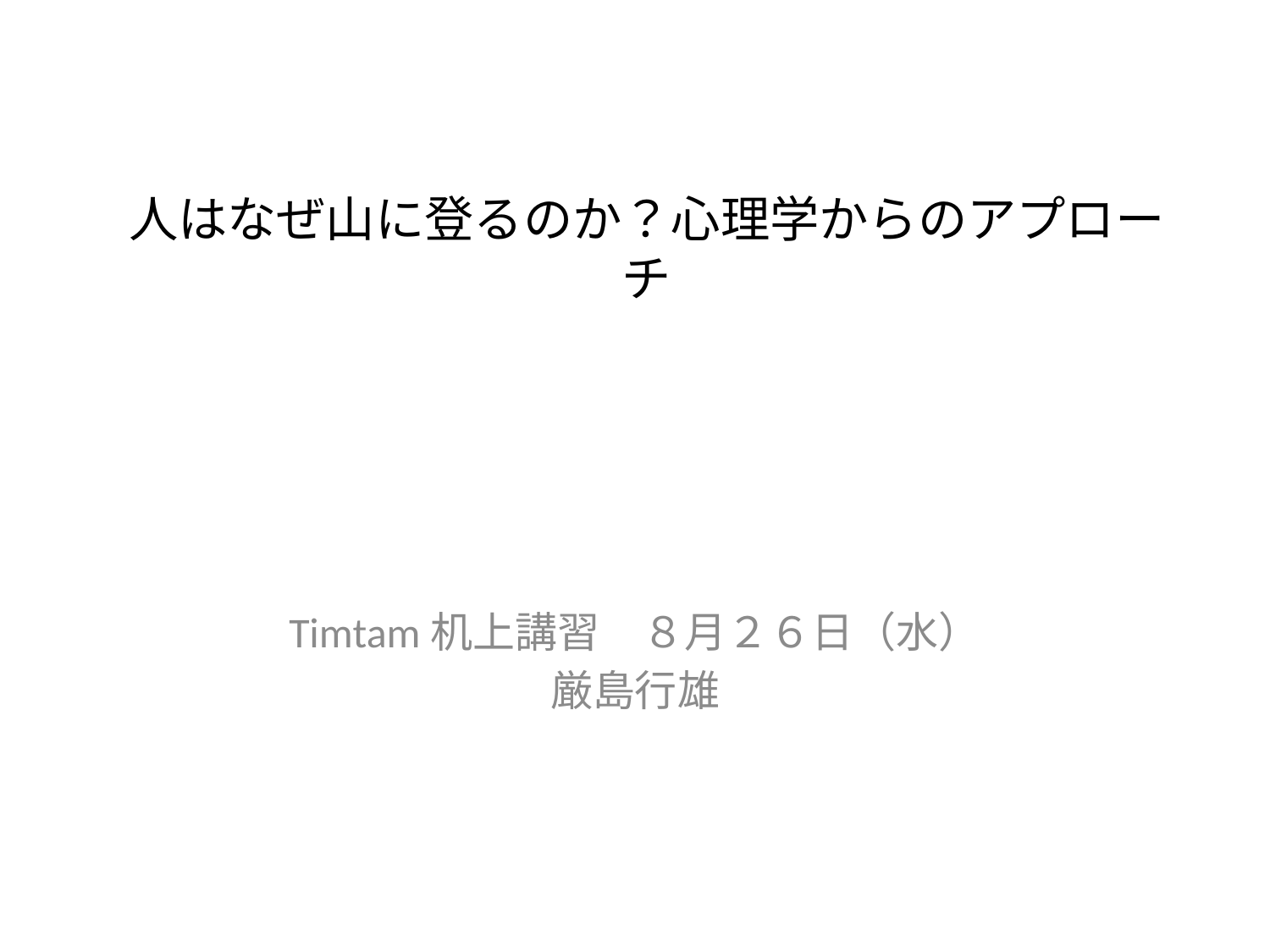

# 人はなぜ山に登るのか？心理学からのアプローチ

Timtam机上講習　８月２６日（水）
厳島行雄